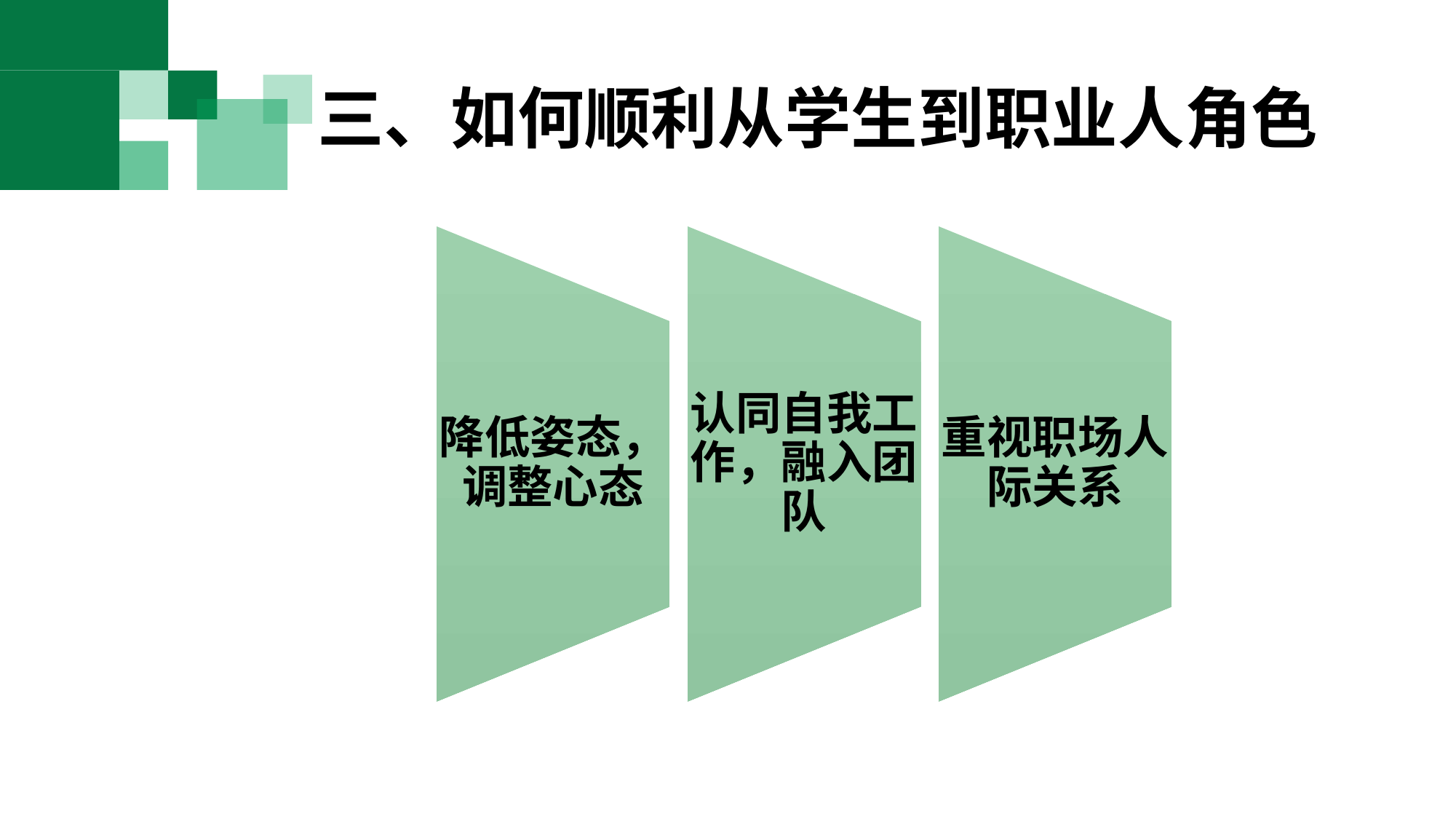

二、学业规划的特点是什么？
三、如何顺利从学生到职业人角色转变

降低姿态，调整心态
认同自我工作，融入团队
重视职场人际关系